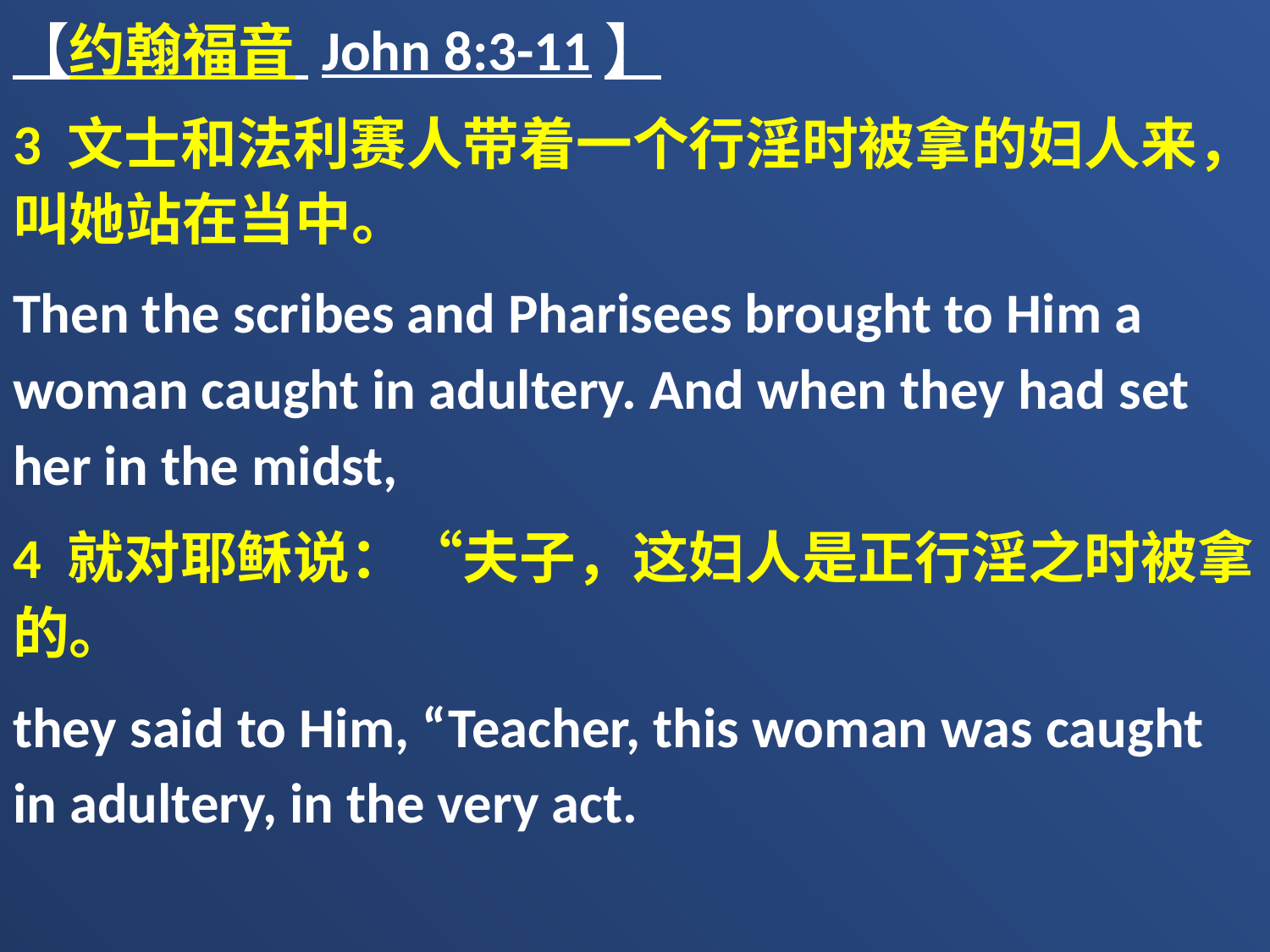

【约翰福音 John 8:3-11】
3 文士和法利赛人带着一个行淫时被拿的妇人来，叫她站在当中。
Then the scribes and Pharisees brought to Him a woman caught in adultery. And when they had set her in the midst,
4 就对耶稣说：“夫子，这妇人是正行淫之时被拿的。
they said to Him, “Teacher, this woman was caught in adultery, in the very act.